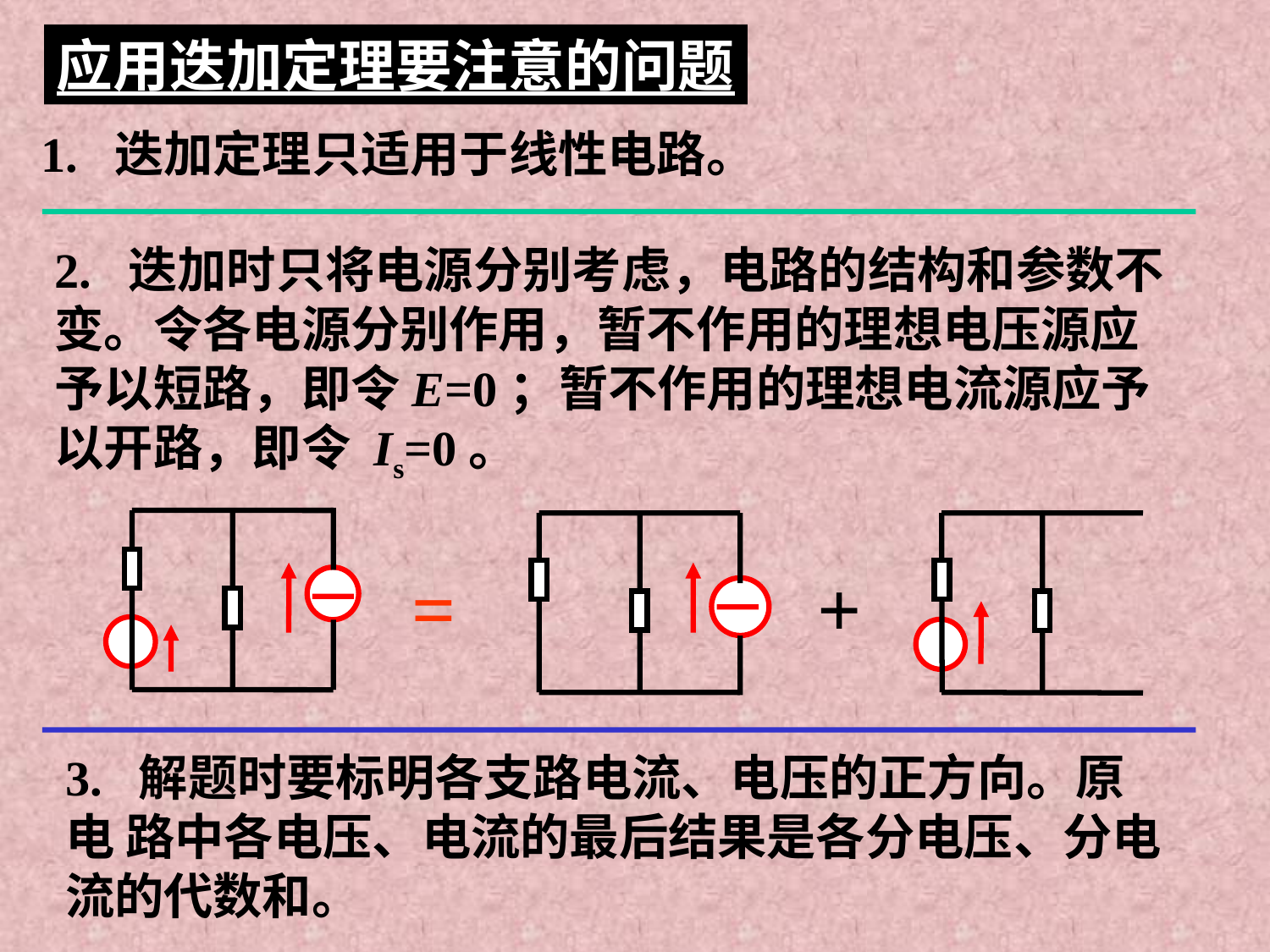

应用迭加定理要注意的问题
1.  迭加定理只适用于线性电路。

2.  迭加时只将电源分别考虑，电路的结构和参数不变。令各电源分别作用，暂不作用的理想电压源应予以短路，即令E=0；暂不作用的理想电流源应予以开路，即令 Is=0。

=

+

3.  解题时要标明各支路电流、电压的正方向。原电 路中各电压、电流的最后结果是各分电压、分电 流的代数和。